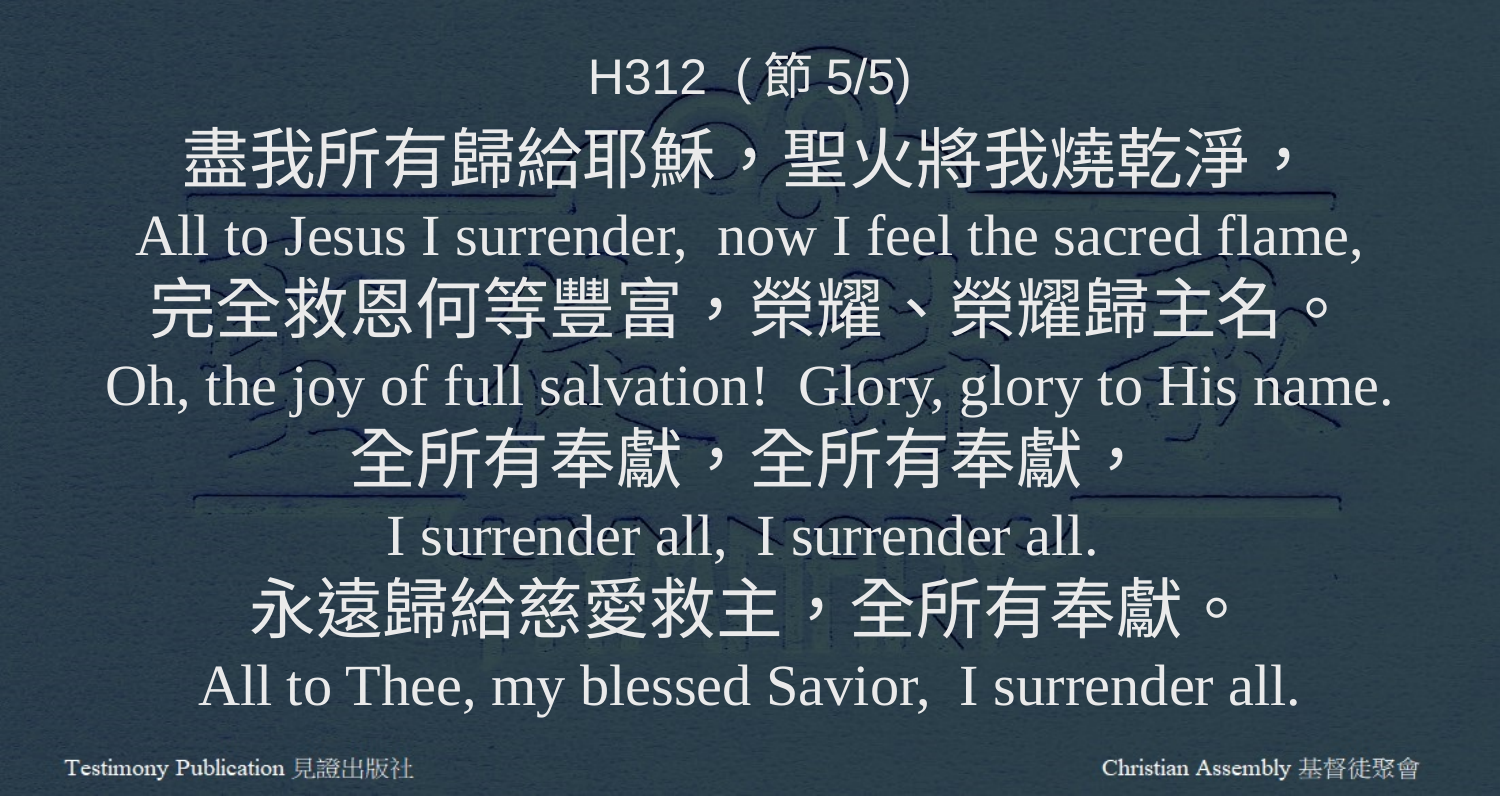

H312  (節5/5)
盡我所有歸給耶穌，聖火將我燒乾淨，
All to Jesus I surrender,  now I feel the sacred flame,
完全救恩何等豐富，榮耀、榮耀歸主名。
Oh, the joy of full salvation!  Glory, glory to His name.
全所有奉獻，全所有奉獻，
I surrender all,  I surrender all.
永遠歸給慈愛救主，全所有奉獻。
All to Thee, my blessed Savior,  I surrender all.